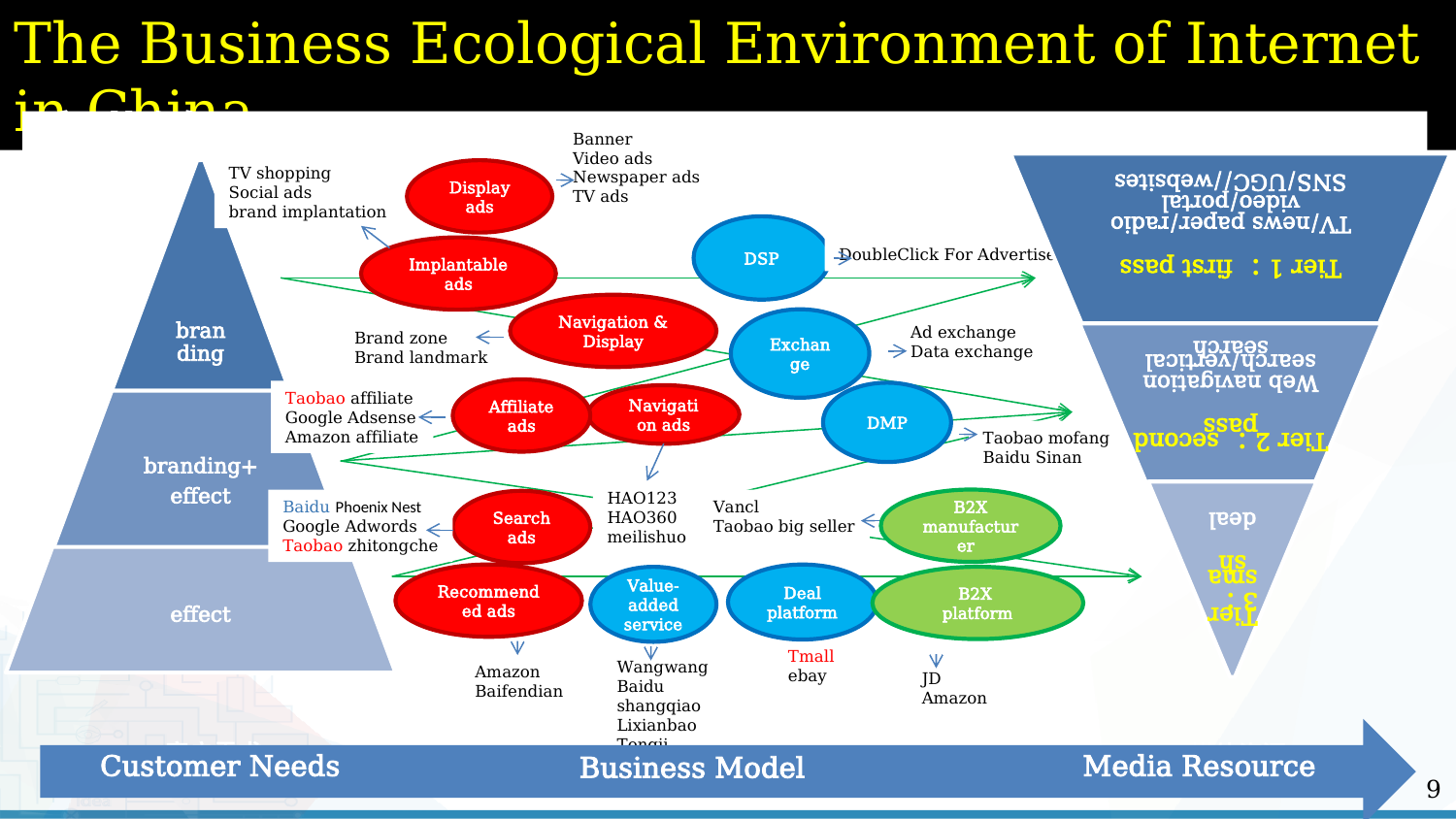

The Business Ecological Environment of Internet in China
产业链
Banner
Video ads
Newspaper ads
TV ads
TV shopping
Social ads
brand implantation
Display ads
DSP
Implantable ads
DoubleClick For Advertiser
Navigation &
Display
Exchange
Ad exchange
Data exchange
Brand zone
Brand landmark
Affiliate ads
Taobao affiliate
Google Adsense
Amazon affiliate
DMP
Navigation ads
Taobao mofang
Baidu Sinan
HAO123
HAO360
meilishuo
Baidu Phoenix Nest
Google Adwords
Taobao zhitongche
Vancl
Taobao big seller
B2X manufacturer
Search ads
Recommended ads
Deal platform
Value-added service
B2X
platform
Tmall
ebay
Amazon
Baifendian
Wangwang
Baidu shangqiao
Lixianbao
Tongji
JD
Amazon
客户需求
商业产品
媒体资源

branding
branding+
effect
effect

Tier 1：first pass

TV/news paper/radio
video/portal
SNS/UGC//websites

Tier 2：second pass

Web navigation
search/vertical search
Tier 3：
smash

deal

Customer Needs
Media Resource
Business Model
9